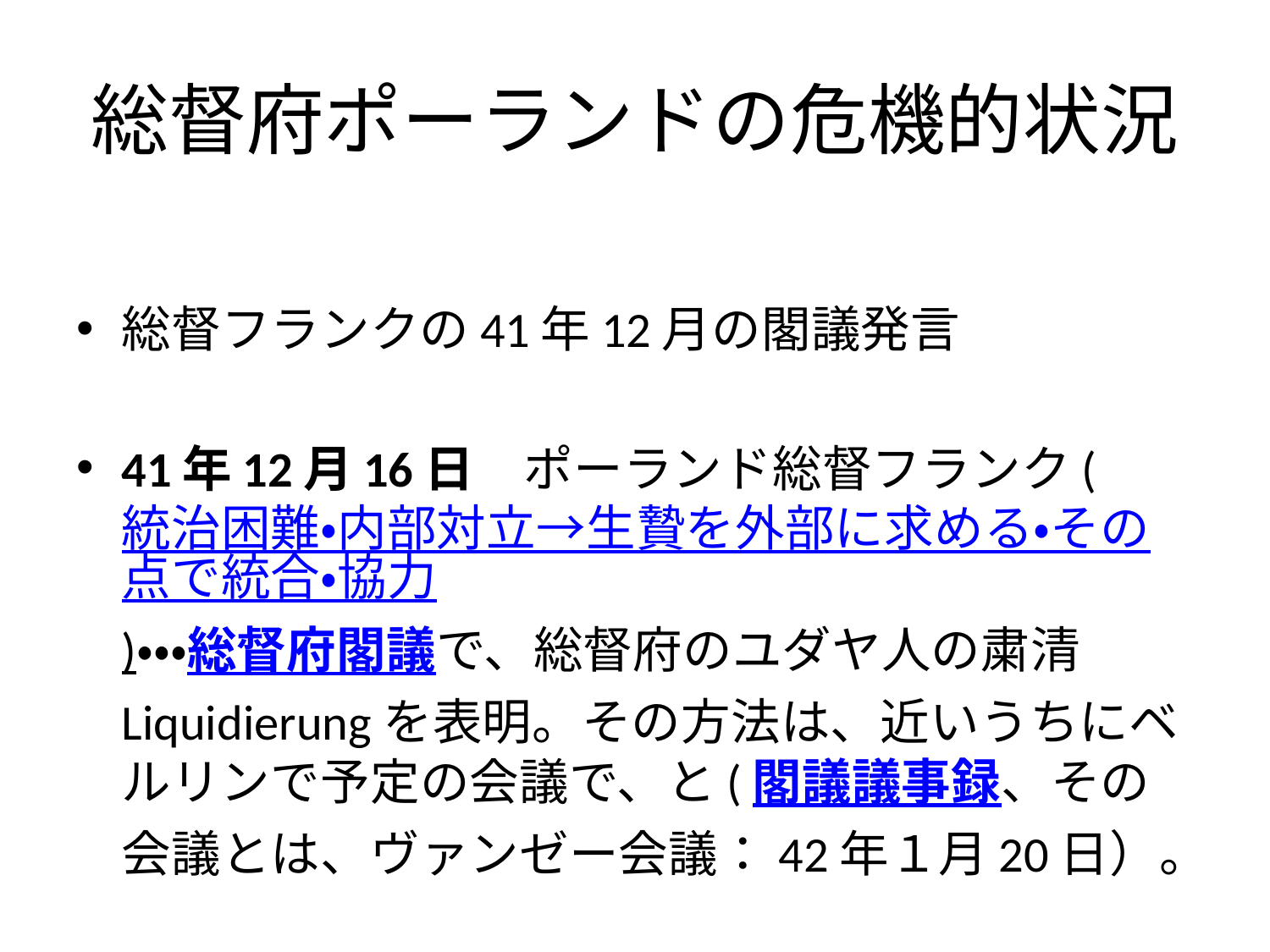

# 総督府ポーランドの危機的状況

総督フランクの41年12月の閣議発言

41年12月16日　ポーランド総督フランク(統治困難・内部対立→生贄を外部に求める・その点で統合・協力)・・・総督府閣議で、総督府のユダヤ人の粛清Liquidierungを表明。その方法は、近いうちにベルリンで予定の会議で、と(閣議議事録、その会議とは、ヴァンゼー会議：42年１月20日）。